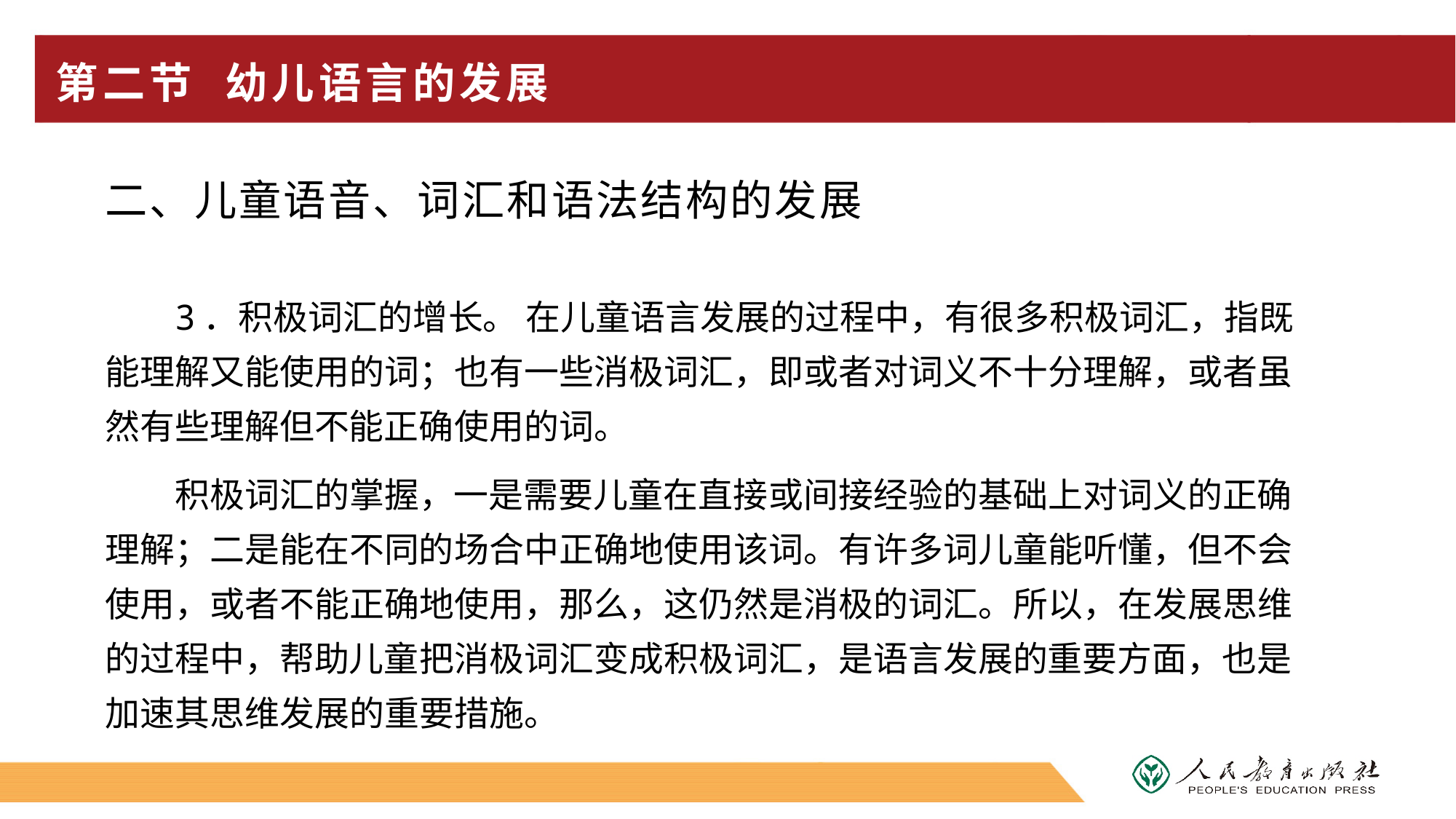

# 第二节  幼儿语言的发展
二、儿童语音、词汇和语法结构的发展
3．积极词汇的增长。 在儿童语言发展的过程中，有很多积极词汇，指既能理解又能使用的词；也有一些消极词汇，即或者对词义不十分理解，或者虽然有些理解但不能正确使用的词。
积极词汇的掌握，一是需要儿童在直接或间接经验的基础上对词义的正确理解；二是能在不同的场合中正确地使用该词。有许多词儿童能听懂，但不会使用，或者不能正确地使用，那么，这仍然是消极的词汇。所以，在发展思维的过程中，帮助儿童把消极词汇变成积极词汇，是语言发展的重要方面，也是加速其思维发展的重要措施。